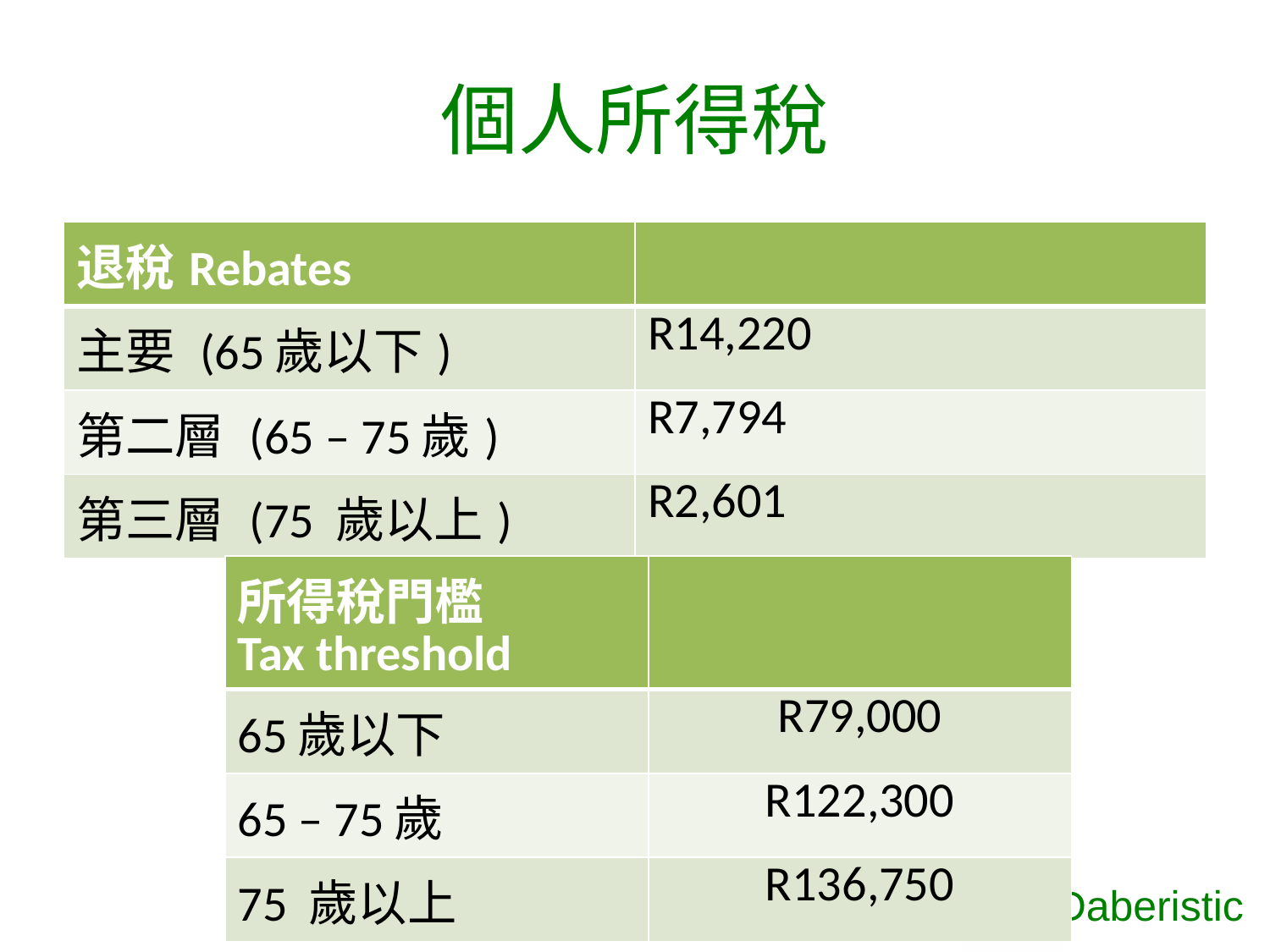

# 個人所得稅
| 退稅Rebates |  |
| --- | --- |
| 主要 (65歲以下) | R14,220 |
| 第二層 (65 – 75歲) | R7,794 |
| 第三層 (75 歲以上) | R2,601 |
| 所得稅門檻 Tax threshold |  |
| --- | --- |
| 65歲以下 | R79,000 |
| 65 – 75歲 | R122,300 |
| 75 歲以上 | R136,750 |